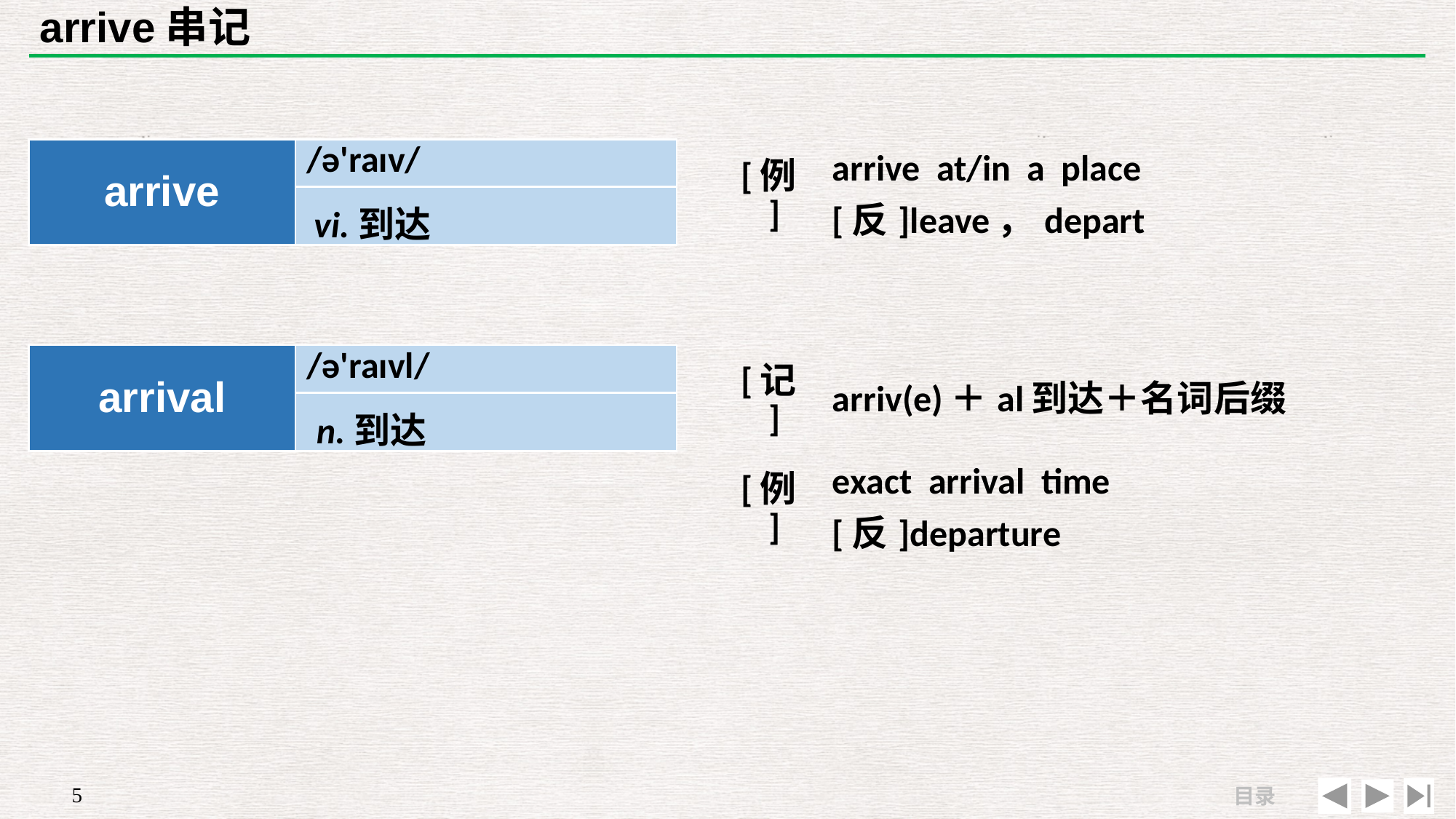

# arrive串记

|  |  |
| --- | --- |
| [例] | arrive at/in a place　 [反]leave，depart |
| arrive | /ə'raɪv/ |
| --- | --- |
|  |  |
vi.到达
| arrival | /ə'raɪvl/ |
| --- | --- |
|  |  |
| [记] | arriv(e)＋al到达＋名词后缀 |
| --- | --- |
| [例] | exact arrival time　[反]departure |
n.到达